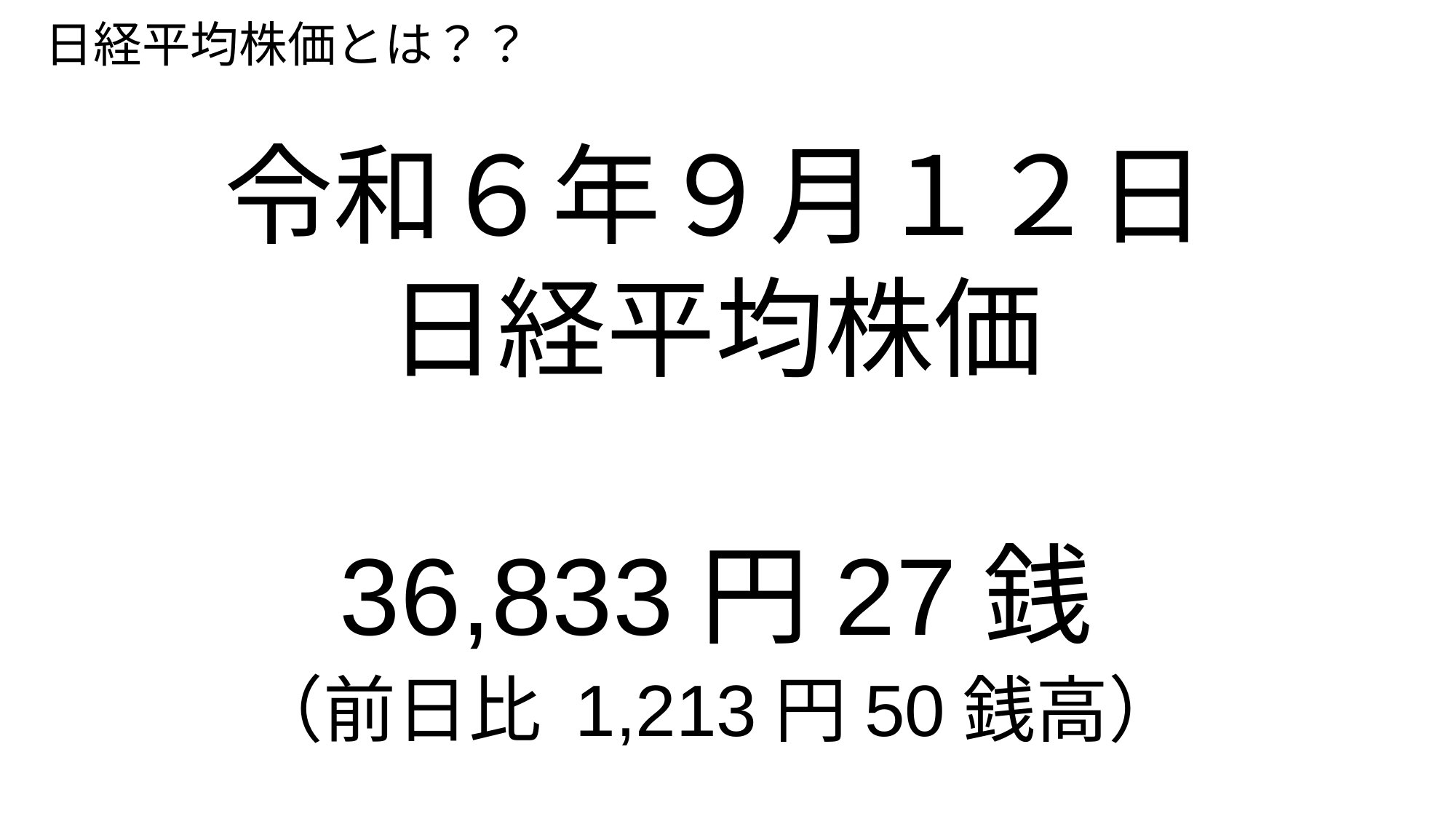

# 日経平均株価とは？？
令和６年９月１２日
日経平均株価

36,833円27銭
（前日比 1,213円50銭高）